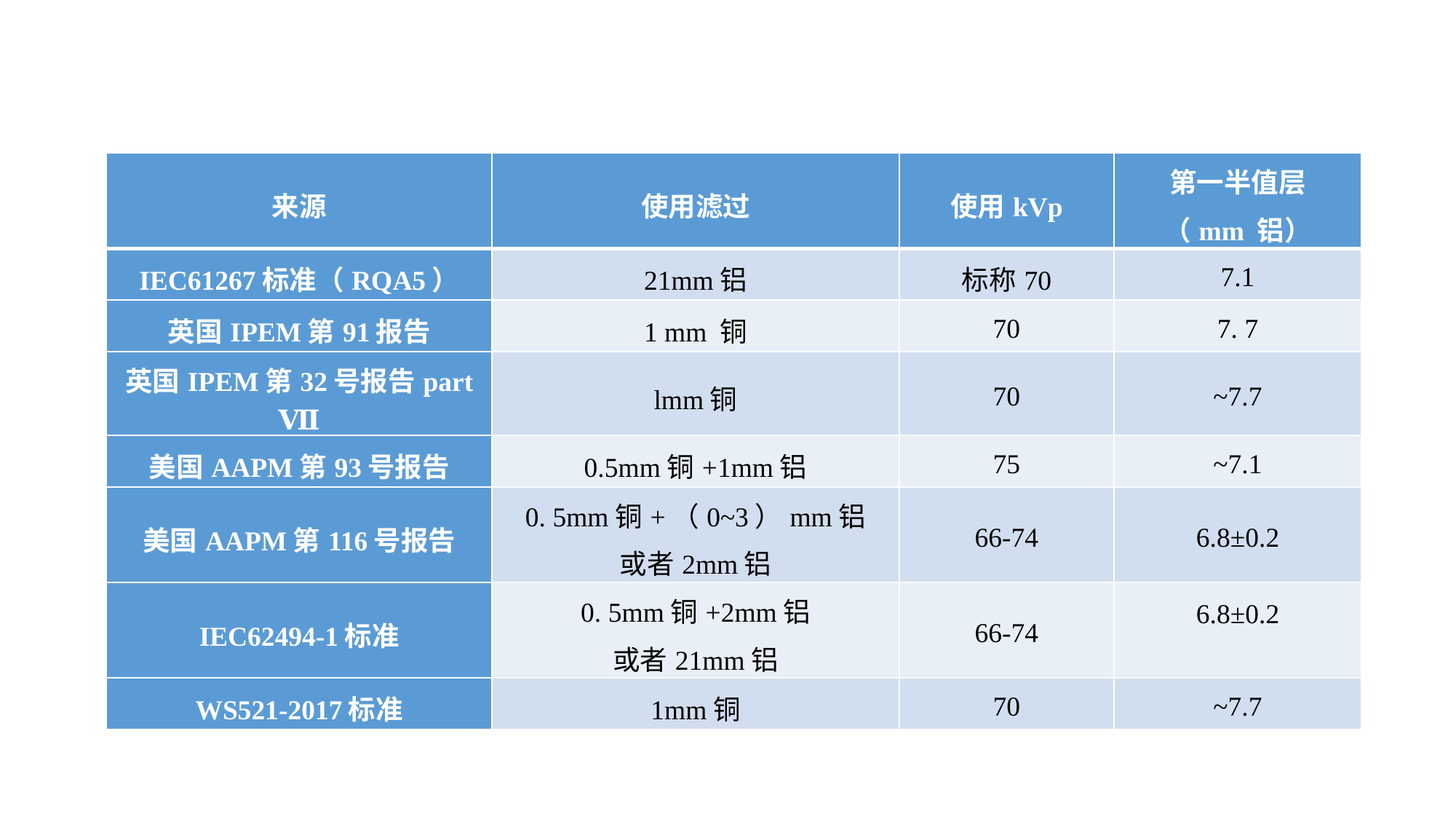

#
| 来源 | 使用滤过 | 使用kVp | 第一半值层 （mm 铝） |
| --- | --- | --- | --- |
| IEC61267标准（RQA5） | 21mm铝 | 标称70 | 7.1 |
| 英国IPEM第91报告 | 1 mm 铜 | 70 | 7. 7 |
| 英国IPEM第32号报告part Ⅶ | lmm铜 | 70 | ~7.7 |
| 美国AAPM第93号报告 | 0.5mm铜+1mm铝 | 75 | ~7.1 |
| 美国AAPM第116号报告 | 0. 5mm铜+（0~3）mm铝 或者2mm铝 | 66-74 | 6.8±0.2 |
| IEC62494-1标准 | 0. 5mm铜+2mm铝 或者21mm铝 | 66-74 | 6.8±0.2 |
| WS521-2017标准 | 1mm铜 | 70 | ~7.7 |